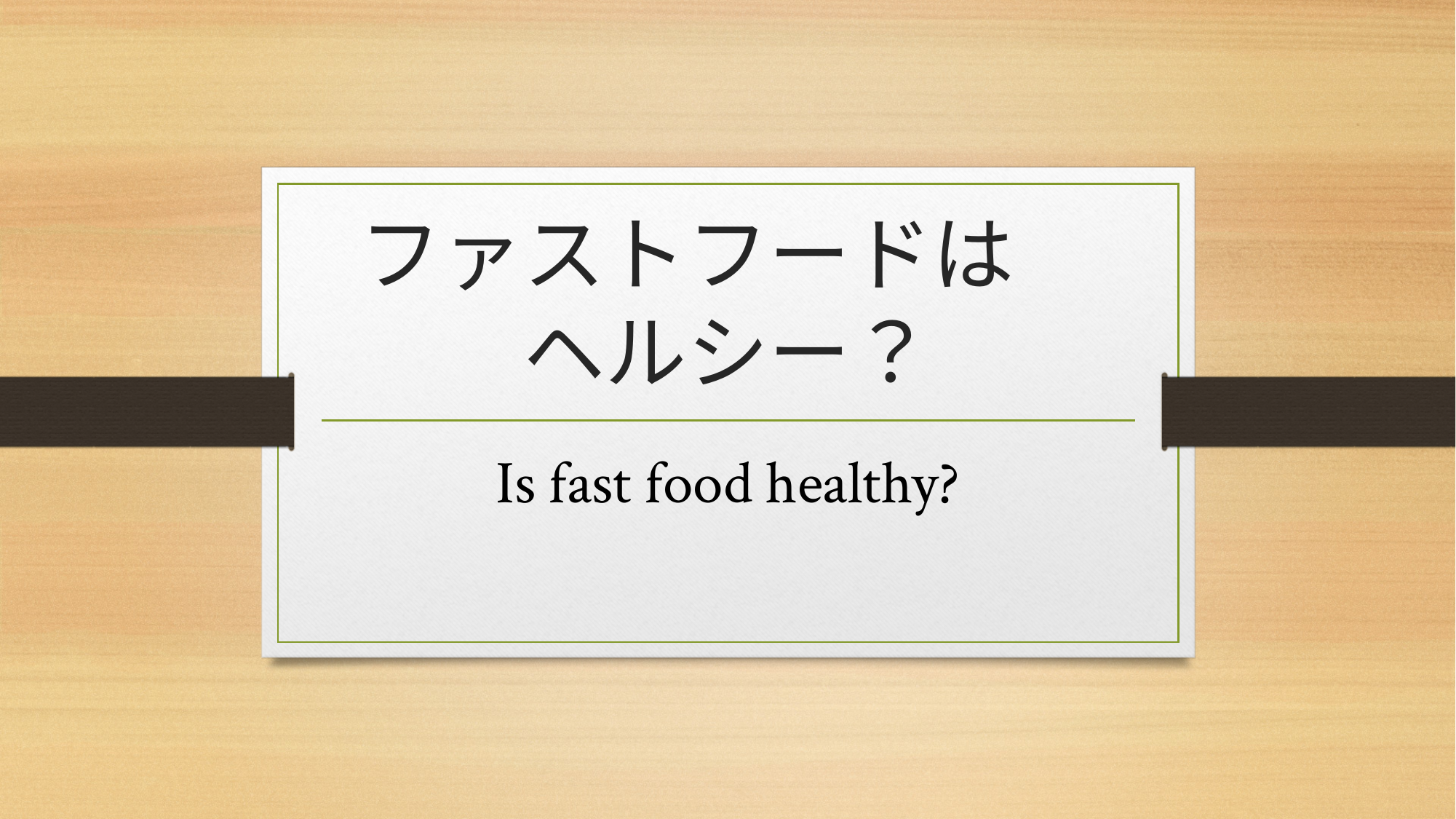

# ファストフードは　 ヘルシー？
Is fast food healthy?